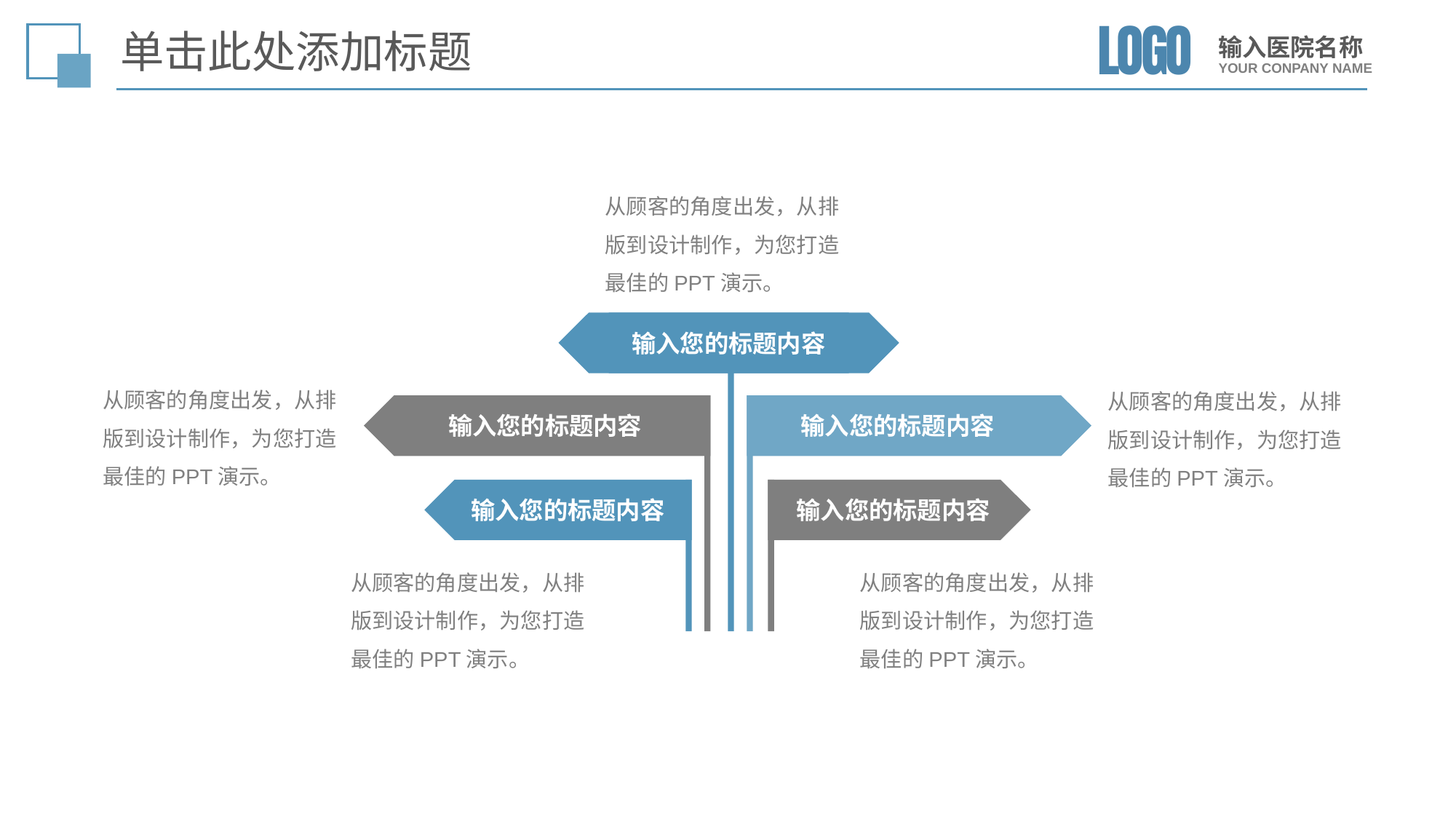

LOGO
输入医院名称
YOUR CONPANY NAME

单击此处添加标题
从顾客的角度出发，从排版到设计制作，为您打造最佳的PPT演示。

输入您的标题内容
从顾客的角度出发，从排版到设计制作，为您打造最佳的PPT演示。
从顾客的角度出发，从排版到设计制作，为您打造最佳的PPT演示。

输入您的标题内容

输入您的标题内容

输入您的标题内容

输入您的标题内容
从顾客的角度出发，从排版到设计制作，为您打造最佳的PPT演示。
从顾客的角度出发，从排版到设计制作，为您打造最佳的PPT演示。